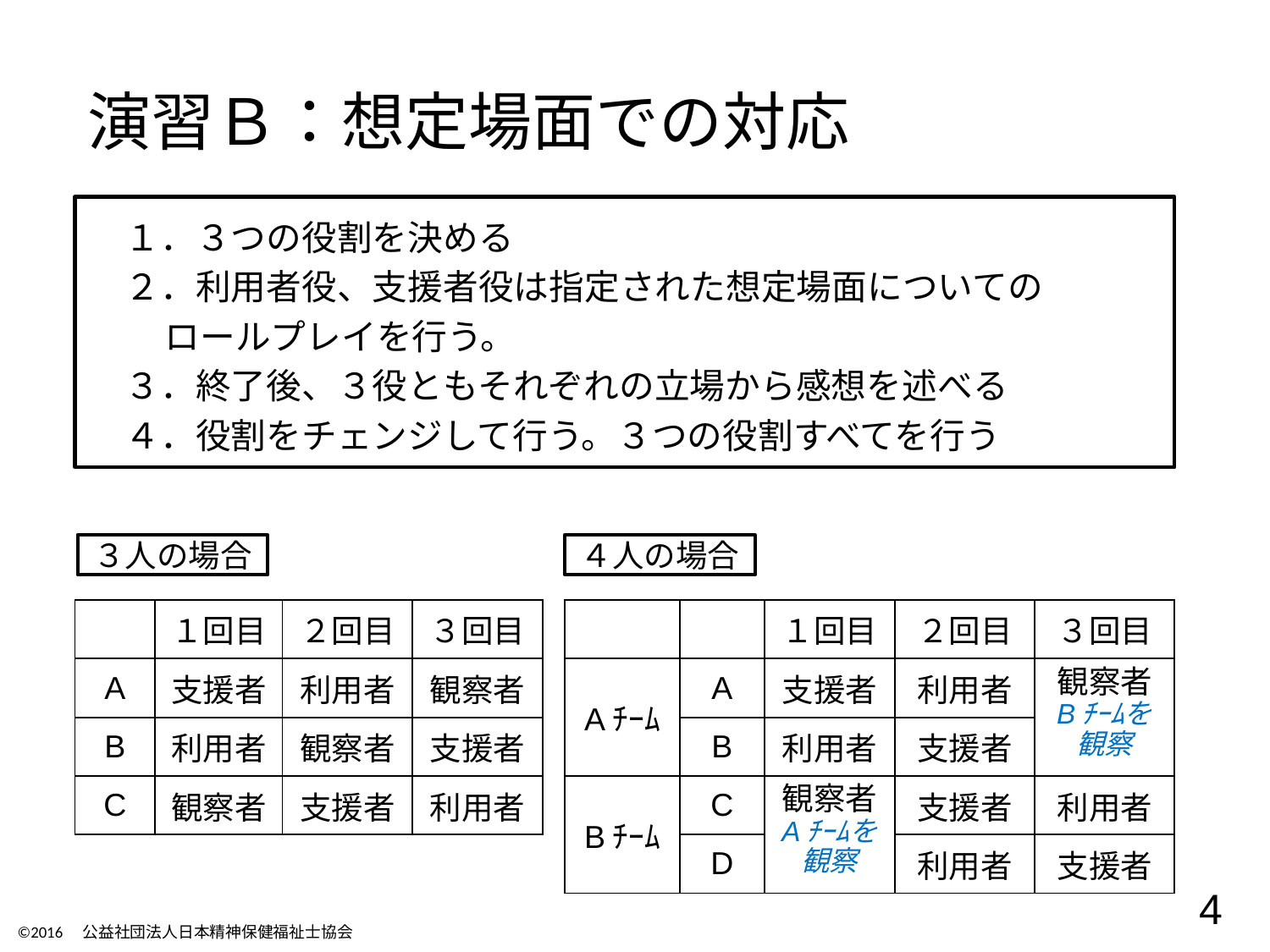

# 演習Ｂ：想定場面での対応
１．３つの役割を決める
２．利用者役、支援者役は指定された想定場面についての
    ロールプレイを行う。
３．終了後、３役ともそれぞれの立場から感想を述べる
４．役割をチェンジして行う。３つの役割すべてを行う
３人の場合
４人の場合
|  | １回目 | ２回目 | ３回目 |
| --- | --- | --- | --- |
| A | 支援者 | 利用者 | 観察者 |
| B | 利用者 | 観察者 | 支援者 |
| C | 観察者 | 支援者 | 利用者 |
|  |  | １回目 | ２回目 | ３回目 |
| --- | --- | --- | --- | --- |
| Aﾁｰﾑ | A | 支援者 | 利用者 | 観察者 Bﾁｰﾑを観察 |
|  | B | 利用者 | 支援者 |  |
| Bﾁｰﾑ | C | 観察者 Aﾁｰﾑを観察 | 支援者 | 利用者 |
|  | D |  | 利用者 | 支援者 |
4
©2016　公益社団法人日本精神保健福祉士協会